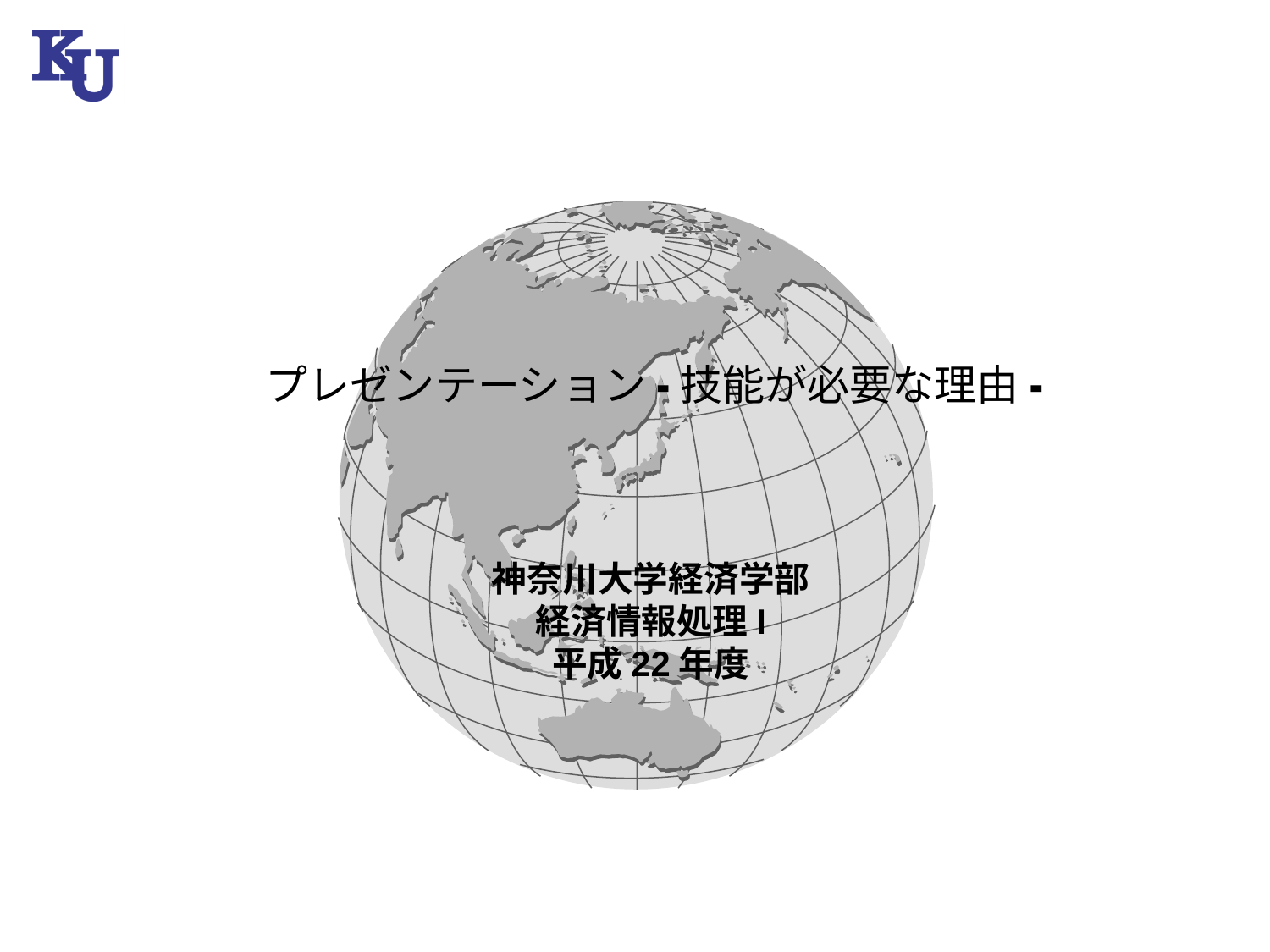

# プレゼンテーション-技能が必要な理由-
神奈川大学経済学部
経済情報処理I
平成22年度